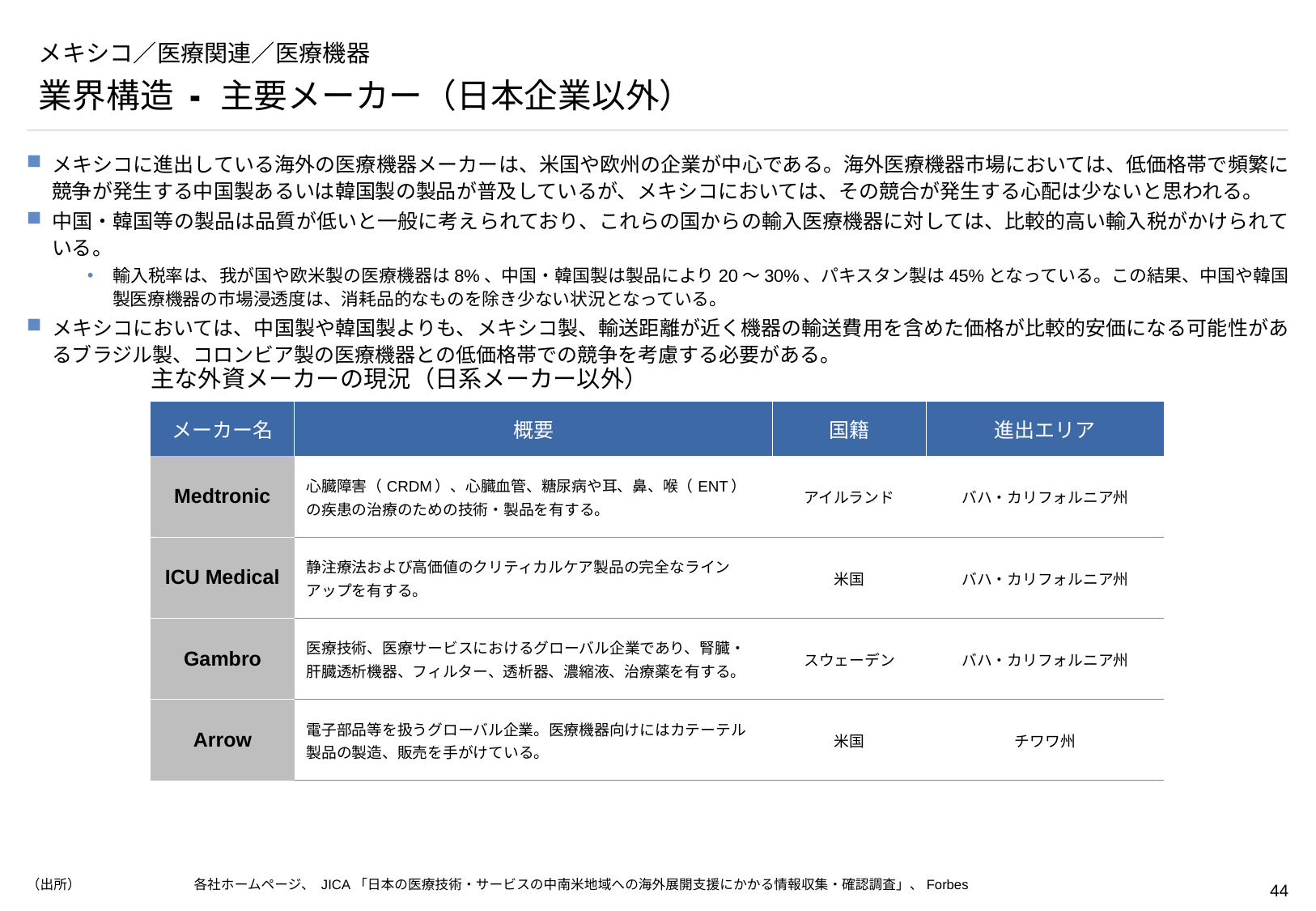

# メキシコ／医療関連／医療機器
業界構造 - 主要メーカー（日本企業以外）
メキシコに進出している海外の医療機器メーカーは、米国や欧州の企業が中心である。海外医療機器市場においては、低価格帯で頻繁に競争が発生する中国製あるいは韓国製の製品が普及しているが、メキシコにおいては、その競合が発生する心配は少ないと思われる。
中国・韓国等の製品は品質が低いと一般に考えられており、これらの国からの輸入医療機器に対しては、比較的高い輸入税がかけられている。
輸入税率は、我が国や欧米製の医療機器は8%、中国・韓国製は製品により20～30%、パキスタン製は45%となっている。この結果、中国や韓国製医療機器の市場浸透度は、消耗品的なものを除き少ない状況となっている。
メキシコにおいては、中国製や韓国製よりも、メキシコ製、輸送距離が近く機器の輸送費用を含めた価格が比較的安価になる可能性があるブラジル製、コロンビア製の医療機器との低価格帯での競争を考慮する必要がある。
主な外資メーカーの現況（日系メーカー以外）
| メーカー名 | 概要 | 国籍 | 進出エリア |
| --- | --- | --- | --- |
| Medtronic | 心臓障害（CRDM）、心臓血管、糖尿病や耳、鼻、喉（ENT）の疾患の治療のための技術・製品を有する。 | アイルランド | バハ・カリフォルニア州 |
| ICU Medical | 静注療法および高価値のクリティカルケア製品の完全なラインアップを有する。 | 米国 | バハ・カリフォルニア州 |
| Gambro | 医療技術、医療サービスにおけるグローバル企業であり、腎臓・肝臓透析機器、フィルター、透析器、濃縮液、治療薬を有する。 | スウェーデン | バハ・カリフォルニア州 |
| Arrow | 電子部品等を扱うグローバル企業。医療機器向けにはカテーテル製品の製造、販売を手がけている。 | 米国 | チワワ州 |
（出所）	各社ホームページ、 JICA「日本の医療技術・サービスの中南米地域への海外展開支援にかかる情報収集・確認調査」、Forbes